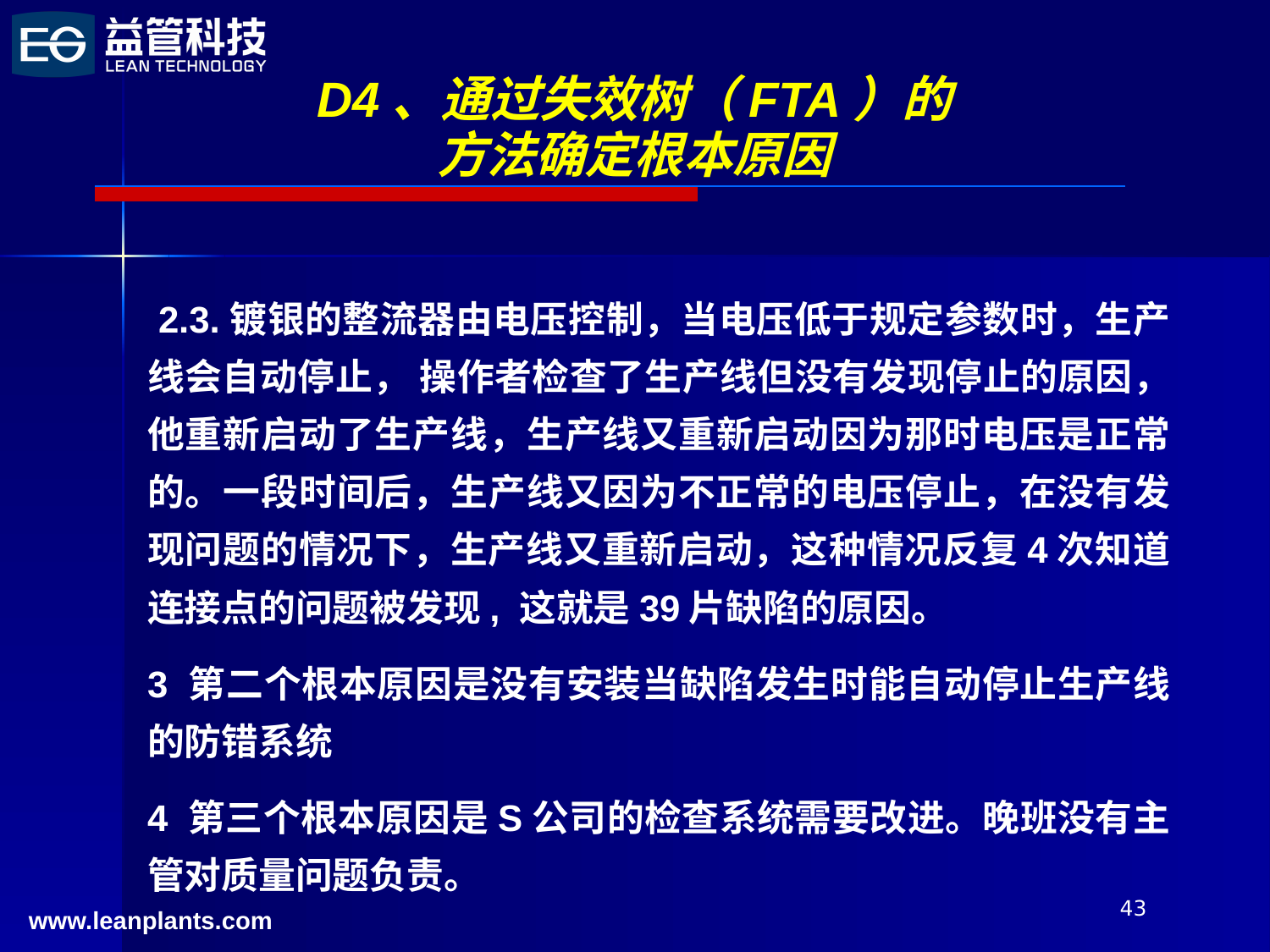

D4、通过失效树（FTA）的
方法确定根本原因
 2.3.镀银的整流器由电压控制，当电压低于规定参数时，生产线会自动停止， 操作者检查了生产线但没有发现停止的原因，他重新启动了生产线，生产线又重新启动因为那时电压是正常的。一段时间后，生产线又因为不正常的电压停止，在没有发现问题的情况下，生产线又重新启动，这种情况反复4次知道连接点的问题被发现, 这就是39片缺陷的原因。
3 第二个根本原因是没有安装当缺陷发生时能自动停止生产线的防错系统
4 第三个根本原因是S公司的检查系统需要改进。晚班没有主管对质量问题负责。

43